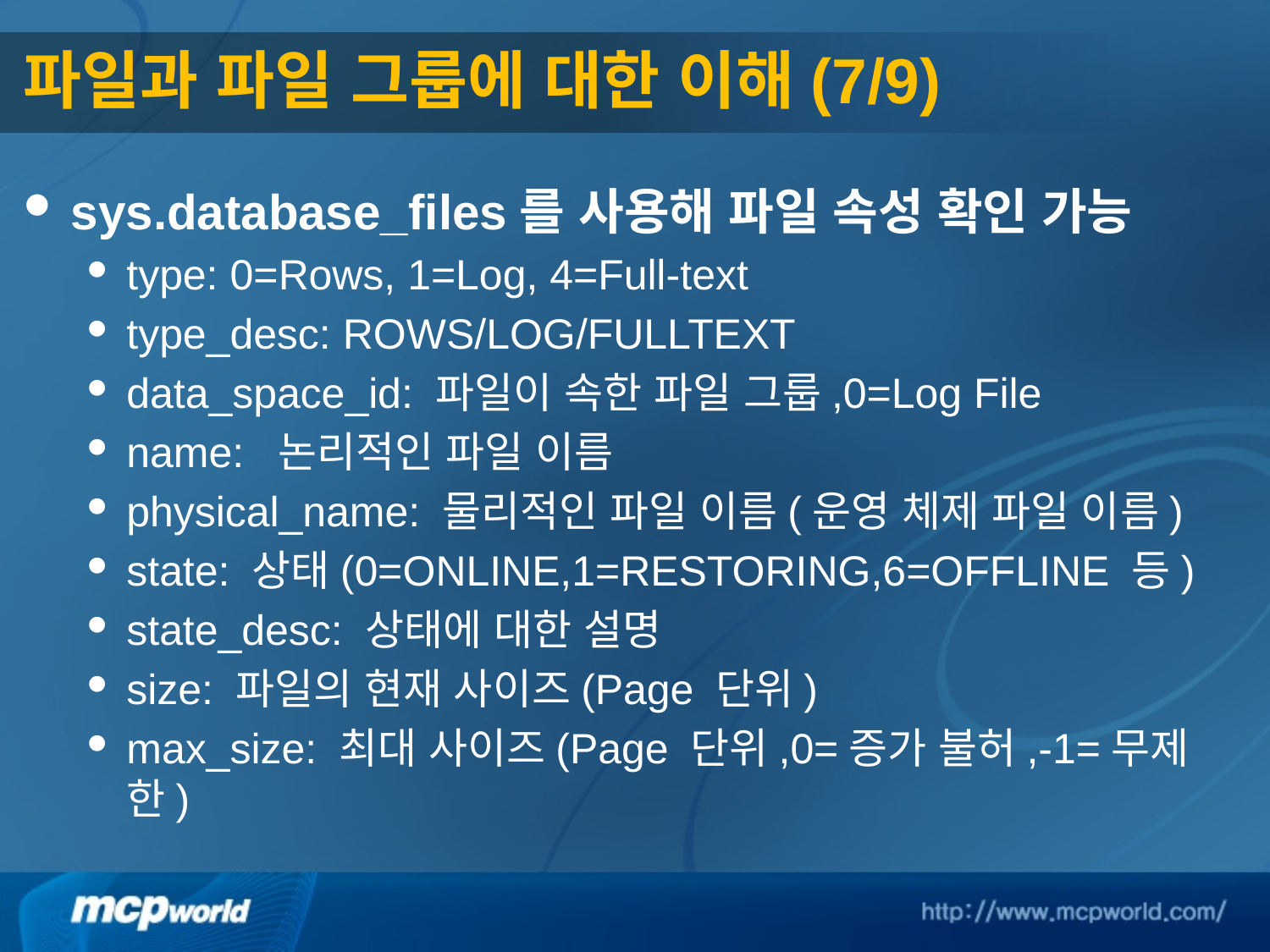

# 파일과 파일 그룹에 대한 이해(7/9)
sys.database_files를 사용해 파일 속성 확인 가능
type: 0=Rows, 1=Log, 4=Full-text
type_desc: ROWS/LOG/FULLTEXT
data_space_id: 파일이 속한 파일 그룹,0=Log File
name:  논리적인 파일 이름
physical_name: 물리적인 파일 이름(운영 체제 파일 이름)
state: 상태(0=ONLINE,1=RESTORING,6=OFFLINE 등)
state_desc: 상태에 대한 설명
size: 파일의 현재 사이즈(Page 단위)
max_size: 최대 사이즈(Page 단위,0=증가 불허,-1=무제한)